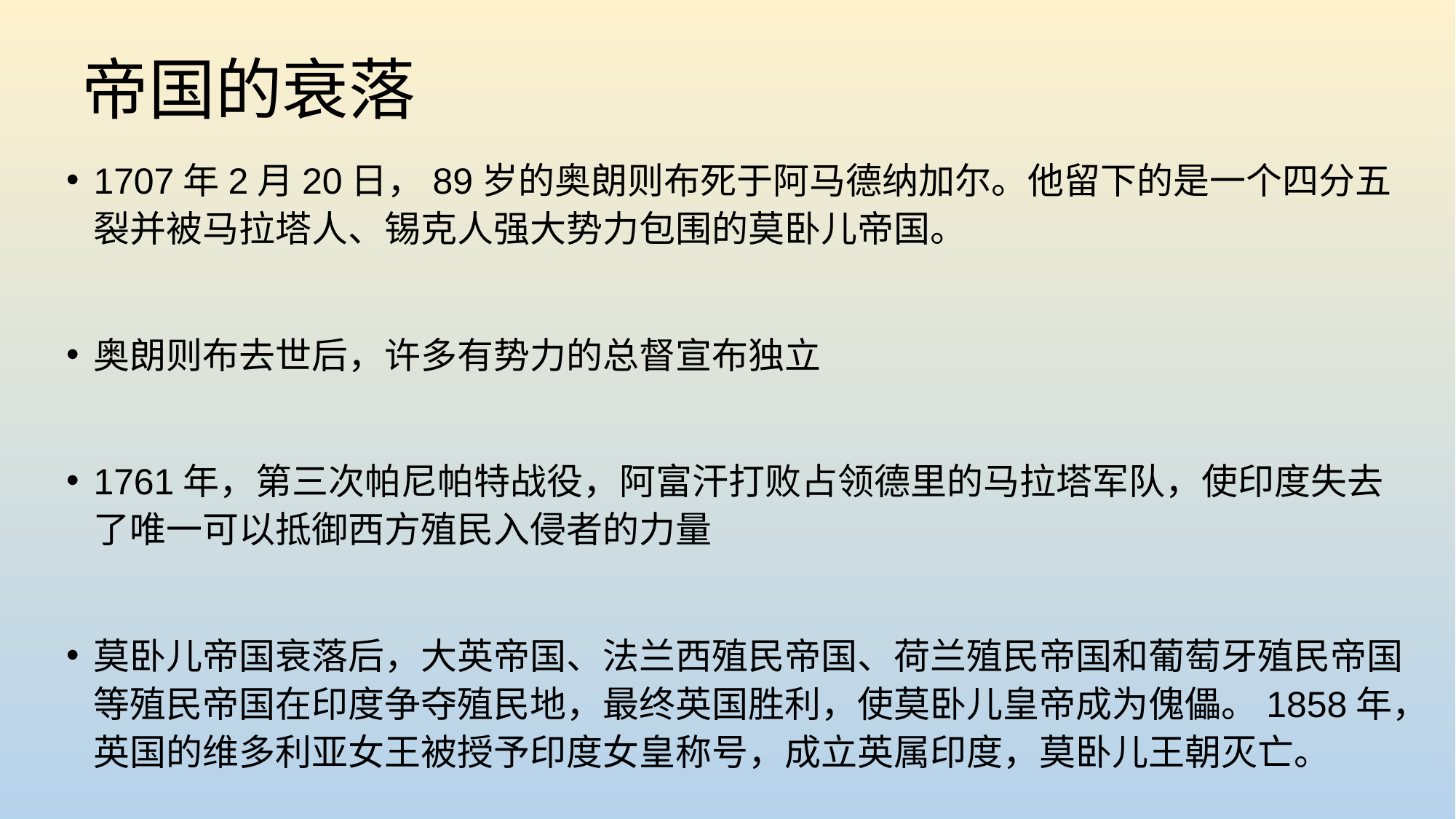

# 帝国的衰落
1707年2月20日，89岁的奥朗则布死于阿马德纳加尔。他留下的是一个四分五裂并被马拉塔人、锡克人强大势力包围的莫卧儿帝国。

奥朗则布去世后，许多有势力的总督宣布独立

1761年，第三次帕尼帕特战役，阿富汗打败占领德里的马拉塔军队，使印度失去了唯一可以抵御西方殖民入侵者的力量

莫卧儿帝国衰落后，大英帝国、法兰西殖民帝国、荷兰殖民帝国和葡萄牙殖民帝国等殖民帝国在印度争夺殖民地，最终英国胜利，使莫卧儿皇帝成为傀儡。1858年，英国的维多利亚女王被授予印度女皇称号，成立英属印度，莫卧儿王朝灭亡。